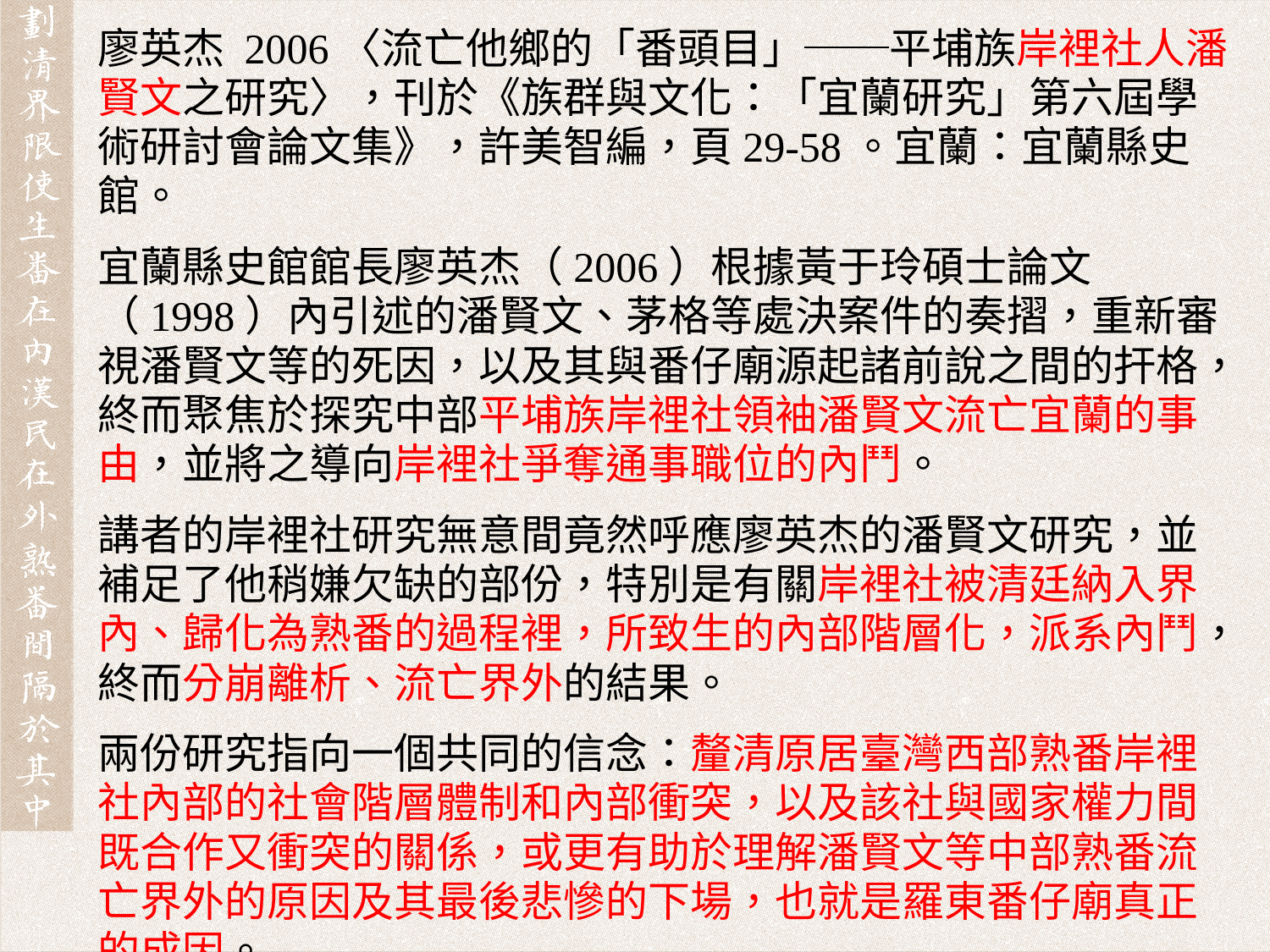

廖英杰 2006〈流亡他鄉的「番頭目」──平埔族岸裡社人潘賢文之研究〉，刊於《族群與文化：「宜蘭研究」第六屆學術研討會論文集》，許美智編，頁29-58。宜蘭：宜蘭縣史館。
宜蘭縣史館館長廖英杰（2006）根據黃于玲碩士論文（1998）內引述的潘賢文、茅格等處決案件的奏摺，重新審視潘賢文等的死因，以及其與番仔廟源起諸前說之間的扞格，終而聚焦於探究中部平埔族岸裡社領袖潘賢文流亡宜蘭的事由，並將之導向岸裡社爭奪通事職位的內鬥。
講者的岸裡社研究無意間竟然呼應廖英杰的潘賢文研究，並補足了他稍嫌欠缺的部份，特別是有關岸裡社被清廷納入界內、歸化為熟番的過程裡，所致生的內部階層化，派系內鬥，終而分崩離析、流亡界外的結果。
兩份研究指向一個共同的信念：釐清原居臺灣西部熟番岸裡社內部的社會階層體制和內部衝突，以及該社與國家權力間既合作又衝突的關係，或更有助於理解潘賢文等中部熟番流亡界外的原因及其最後悲慘的下場，也就是羅東番仔廟真正的成因。